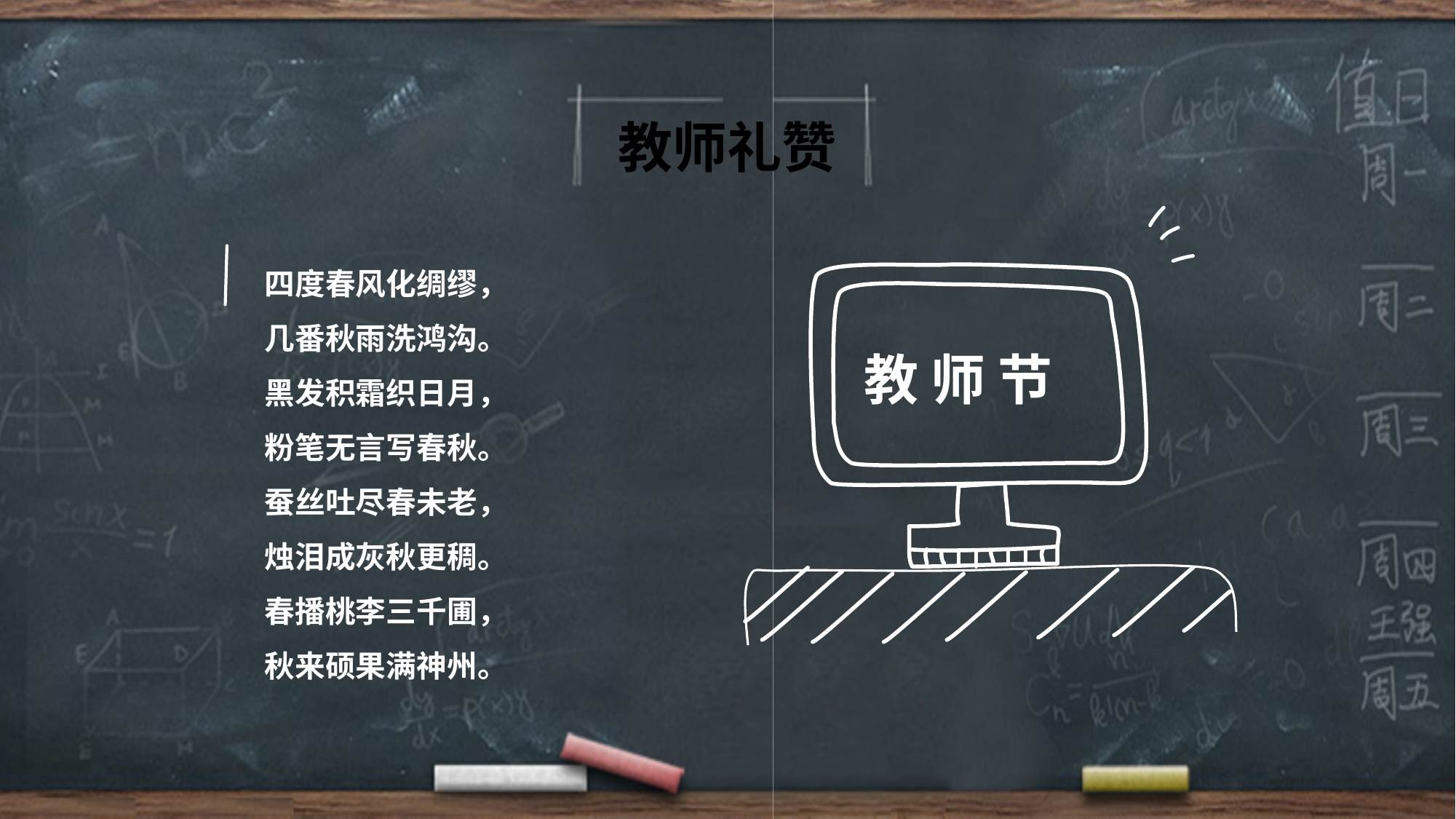

教师礼赞

四度春风化绸缪，
几番秋雨洗鸿沟。
黑发积霜织日月，
粉笔无言写春秋。
蚕丝吐尽春未老，
烛泪成灰秋更稠。
春播桃李三千圃，
秋来硕果满神州。

教 师 节